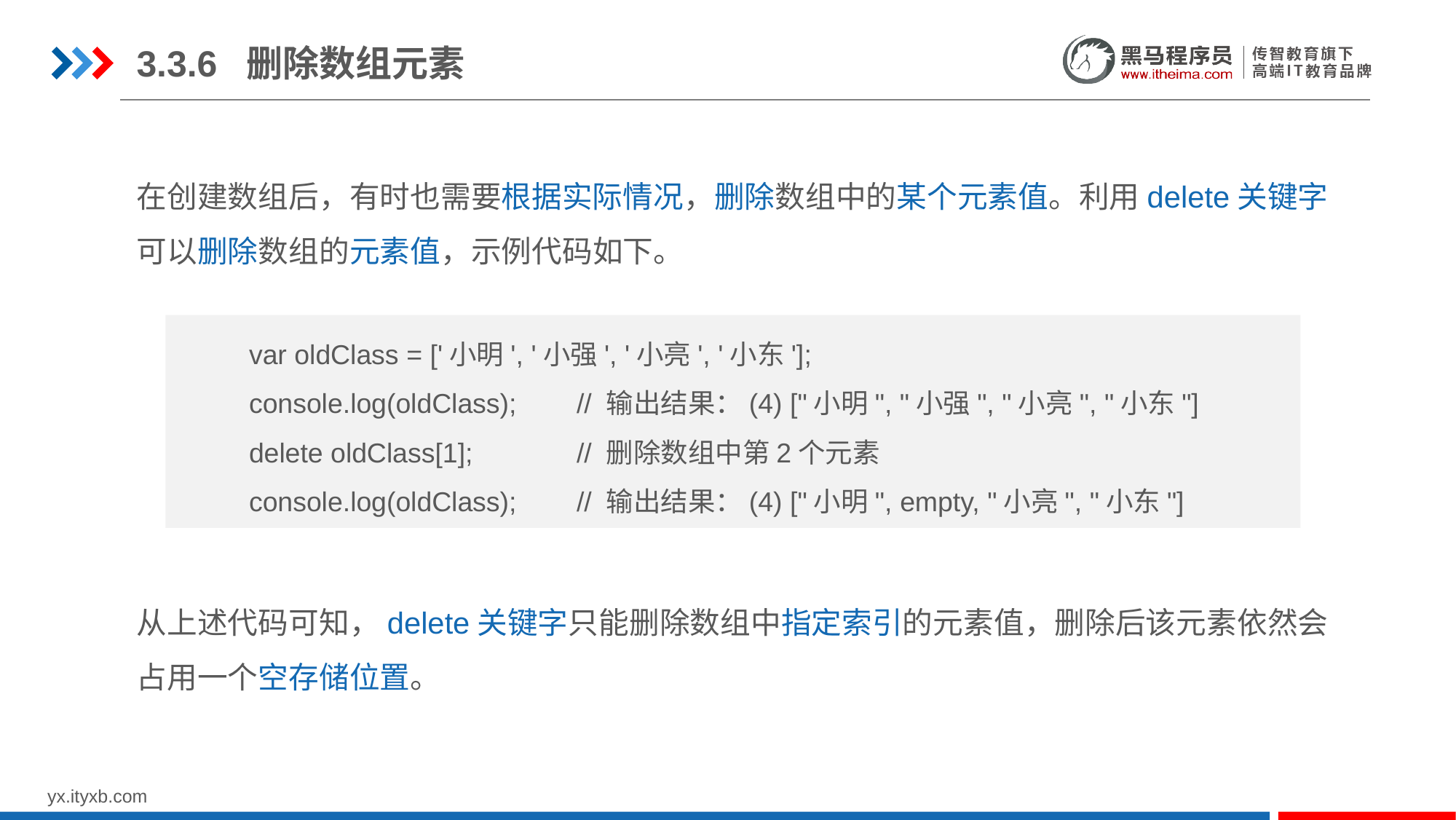

3.3.6  删除数组元素
在创建数组后，有时也需要根据实际情况，删除数组中的某个元素值。利用delete关键字可以删除数组的元素值，示例代码如下。

从上述代码可知，delete关键字只能删除数组中指定索引的元素值，删除后该元素依然会占用一个空存储位置。
var oldClass = ['小明', '小强', '小亮', '小东'];
console.log(oldClass);	// 输出结果：(4) ["小明", "小强", "小亮", "小东"]
delete oldClass[1];	// 删除数组中第2个元素
console.log(oldClass);	// 输出结果：(4) ["小明", empty, "小亮", "小东"]